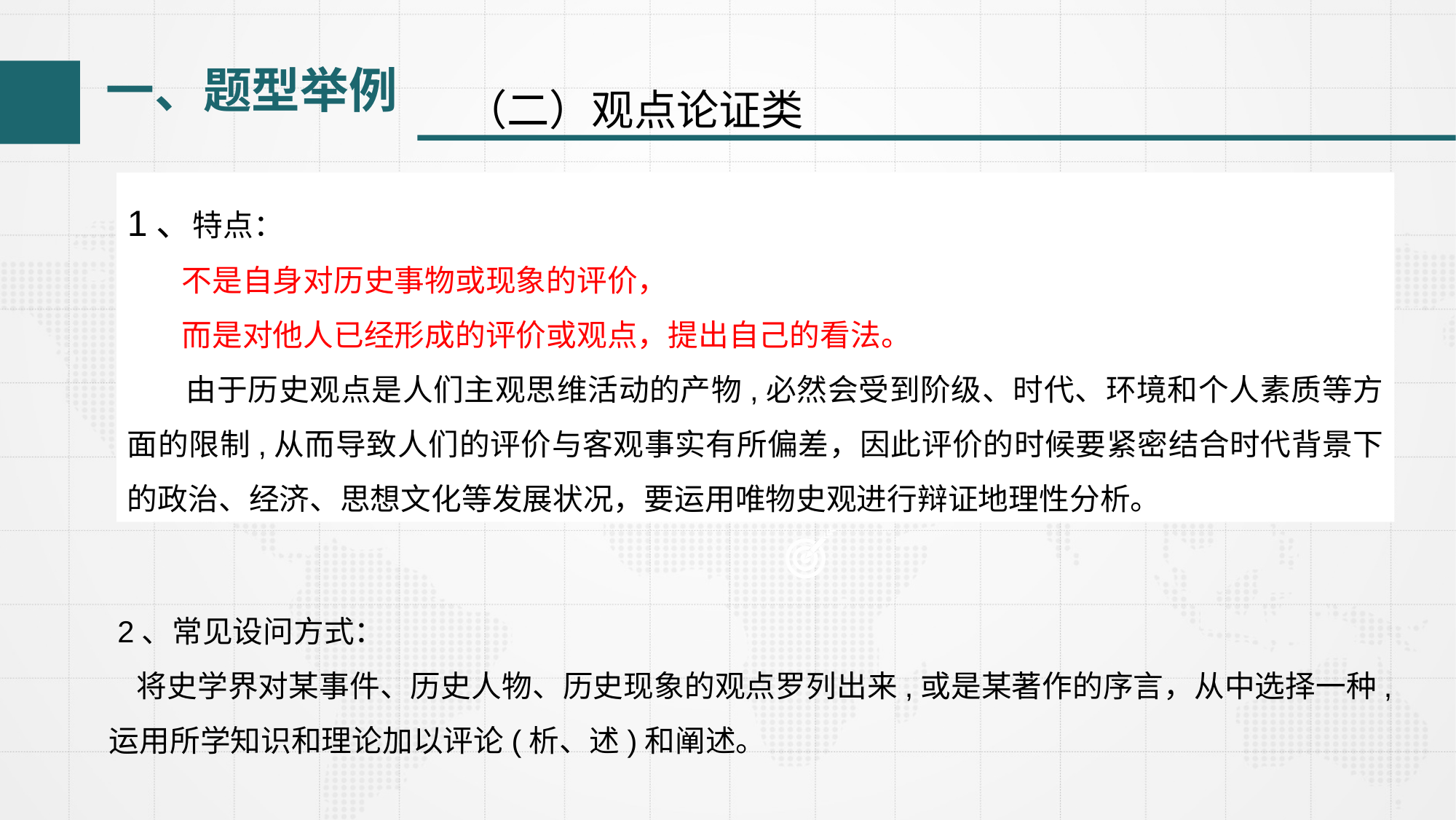

一、题型举例

（二）观点论证类
1、特点：
       不是自身对历史事物或现象的评价，
       而是对他人已经形成的评价或观点，提出自己的看法。
       由于历史观点是人们主观思维活动的产物,必然会受到阶级、时代、环境和个人素质等方面的限制,从而导致人们的评价与客观事实有所偏差，因此评价的时候要紧密结合时代背景下的政治、经济、思想文化等发展状况，要运用唯物史观进行辩证地理性分析。

 2、常见设问方式：
   将史学界对某事件、历史人物、历史现象的观点罗列出来,或是某著作的序言，从中选择一种,运用所学知识和理论加以评论(析、述)和阐述。